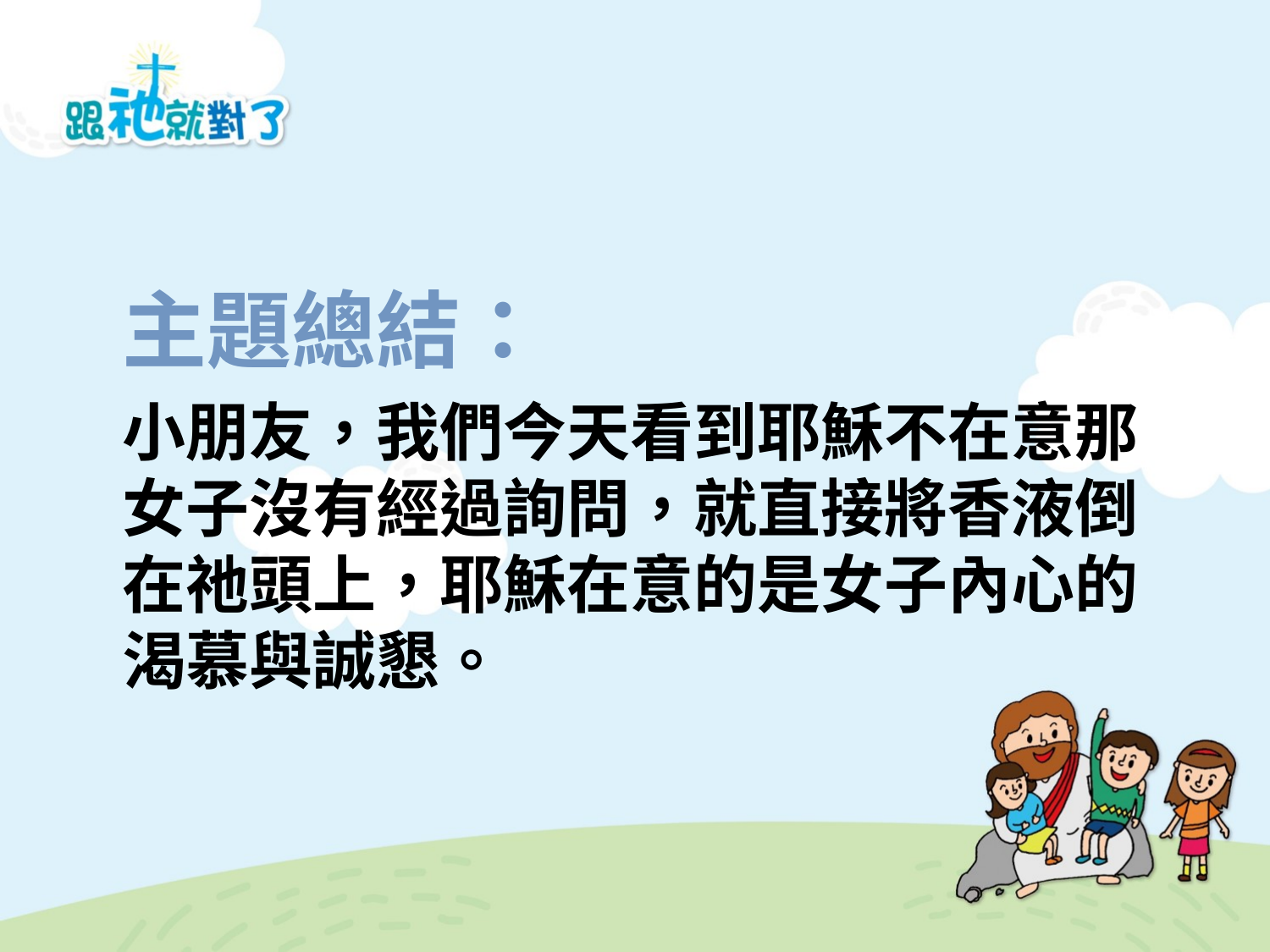

主題總結：
小朋友，我們今天看到耶穌不在意那女子沒有經過詢問，就直接將香液倒在祂頭上，耶穌在意的是女子內心的渴慕與誠懇。